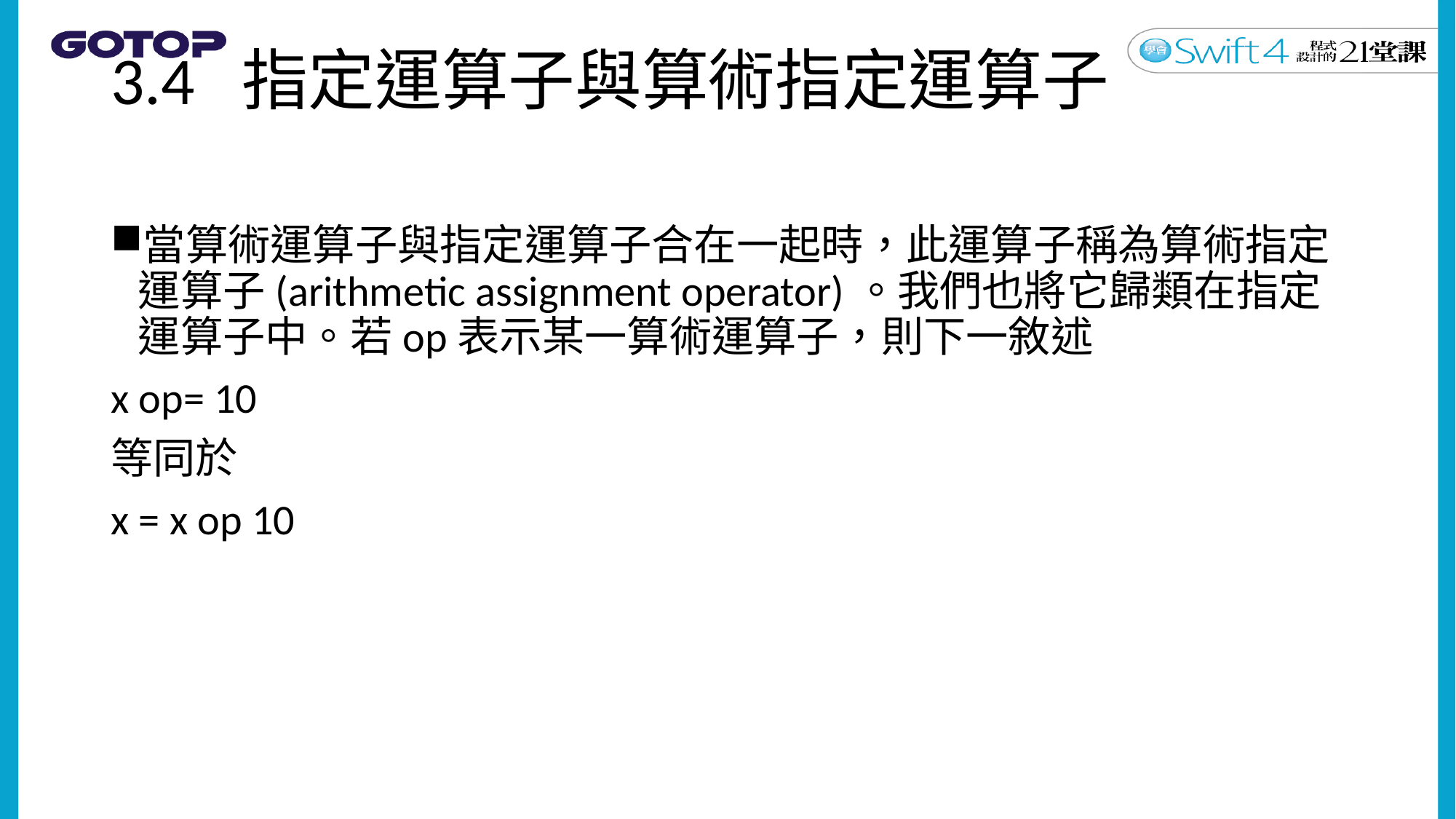

# 3.4  指定運算子與算術指定運算子
當算術運算子與指定運算子合在一起時，此運算子稱為算術指定運算子(arithmetic assignment operator)。我們也將它歸類在指定運算子中。若op表示某一算術運算子，則下一敘述
x op= 10
等同於
x = x op 10